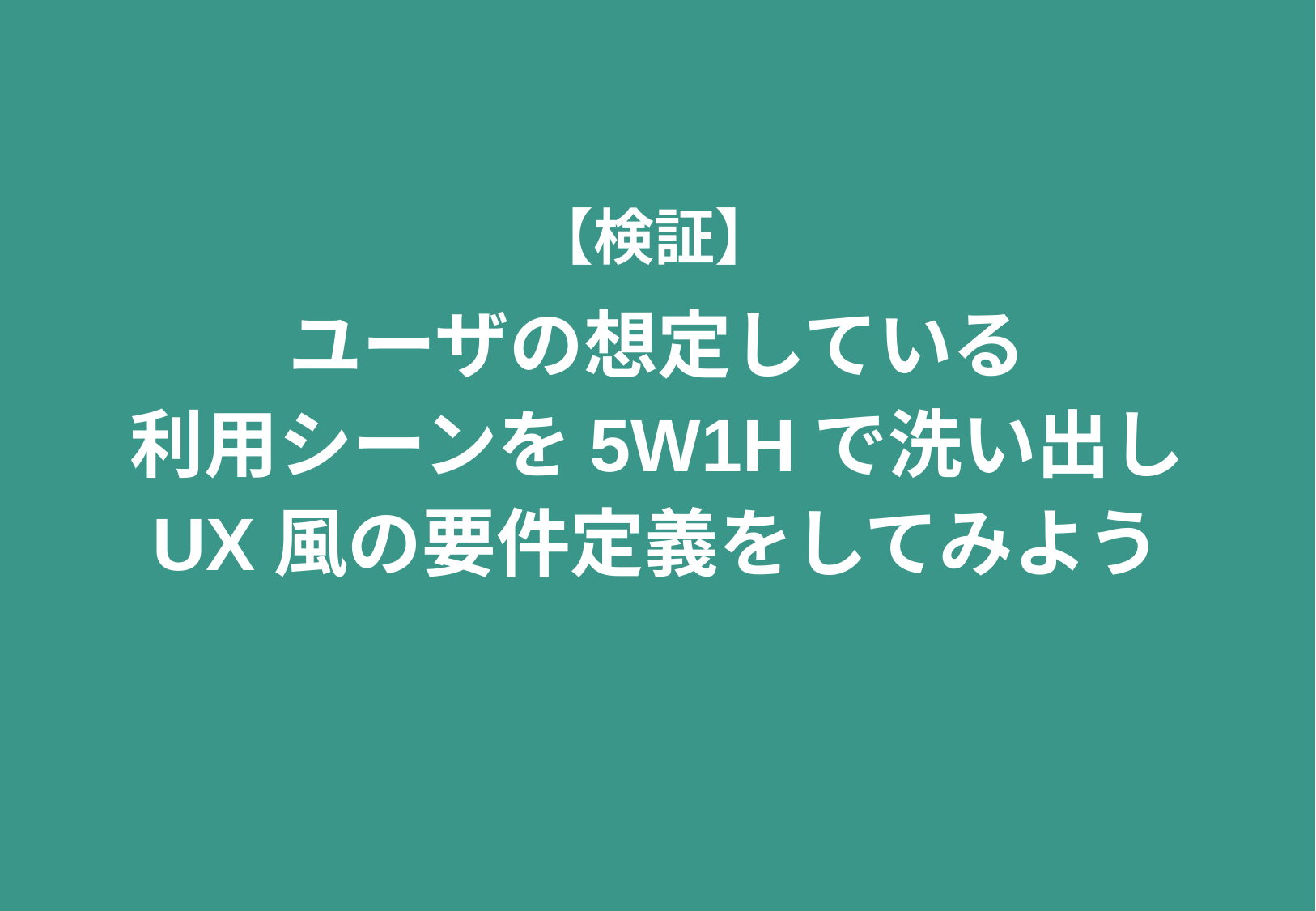

ユーザの想定している
利用シーンを5W1Hで洗い出し
UX風の要件定義をしてみよう
#
【検証】
15